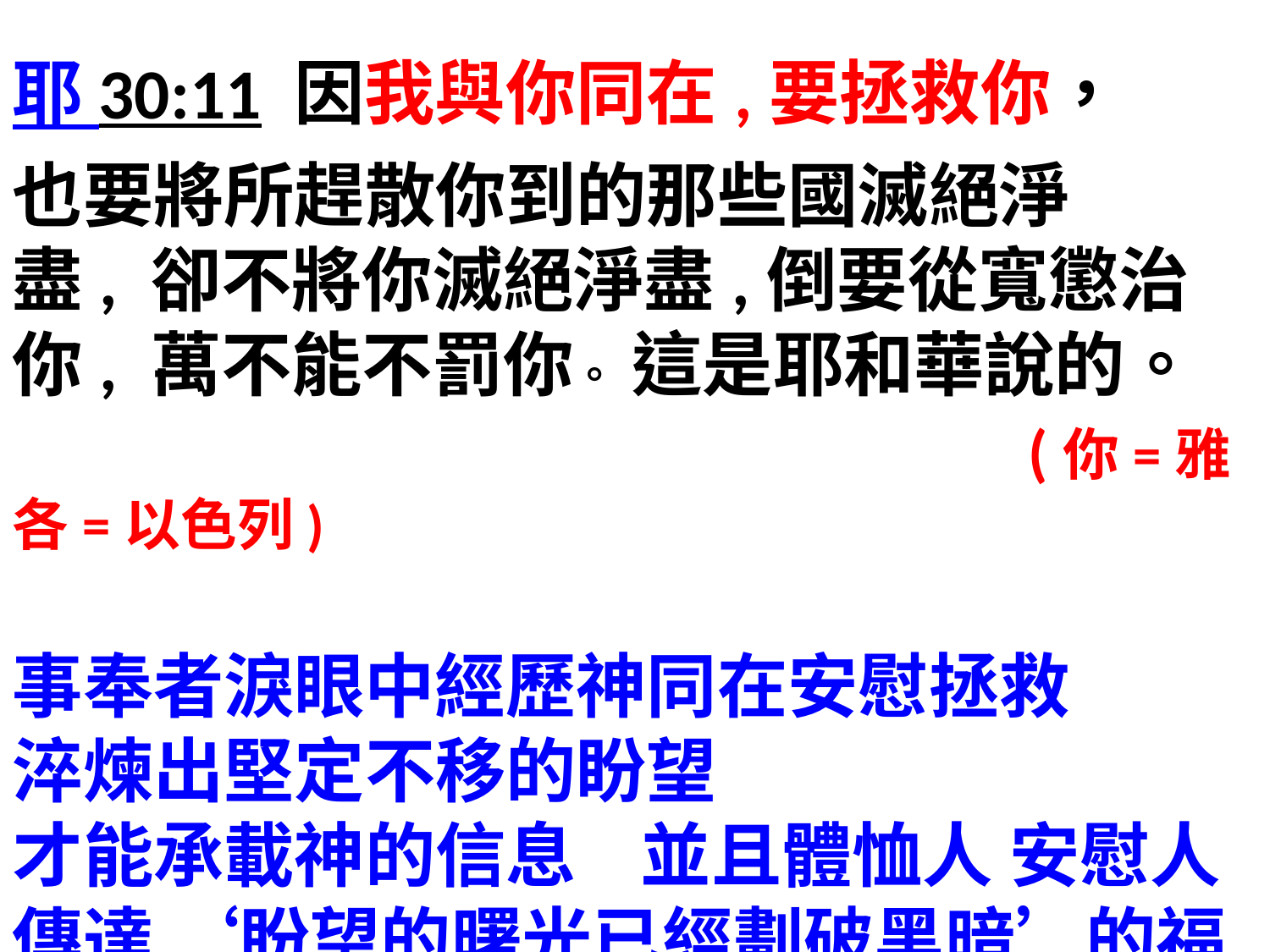

耶 30:11 因我與你同在,要拯救你， 
也要將所趕散你到的那些國滅絕淨盡, 卻不將你滅絕淨盡,倒要從寬懲治你, 萬不能不罰你。 這是耶和華說的。                                   					(你=雅各=以色列)

事奉者淚眼中經歷神同在安慰拯救
淬煉出堅定不移的盼望
才能承載神的信息    並且體恤人 安慰人  傳達 ‘盼望的曙光已經劃破黑暗’的福音！